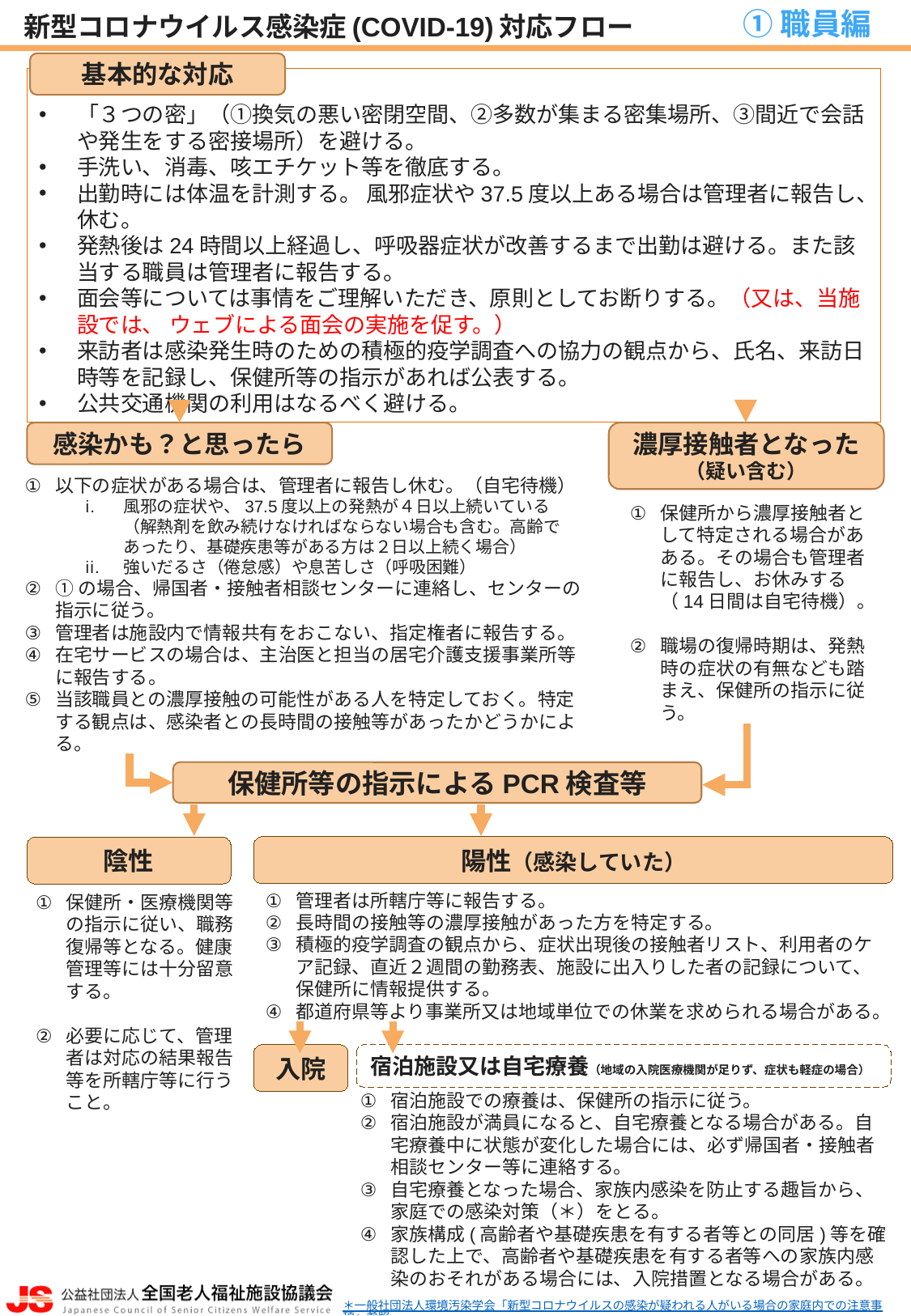

①職員編
新型コロナウイルス感染症(COVID-19)対応フロー
基本的な対応

「３つの密」（①換気の悪い密閉空間、②多数が集まる密集場所、③間近で会話や発生をする密接場所）を避ける。
手洗い、消毒、咳エチケット等を徹底する。
出勤時には体温を計測する。 風邪症状や37.5度以上ある場合は管理者に報告し、休む。
発熱後は24時間以上経過し、呼吸器症状が改善するまで出勤は避ける。また該当する職員は管理者に報告する。
面会等については事情をご理解いただき、原則としてお断りする。（又は、当施設では、 ウェブによる面会の実施を促す。）
来訪者は感染発生時のための積極的疫学調査への協力の観点から、氏名、来訪日時等を記録し、保健所等の指示があれば公表する。
公共交通機関の利用はなるべく避ける。
感染かも？と思ったら
濃厚接触者となった
（疑い含む）

以下の症状がある場合は、管理者に報告し休む。（自宅待機）
風邪の症状や、37.5度以上の発熱が４日以上続いている（解熱剤を飲み続けなければならない場合も含む。高齢であったり、基礎疾患等がある方は２日以上続く場合）
強いだるさ（倦怠感）や息苦しさ（呼吸困難）
①の場合、帰国者・接触者相談センターに連絡し、センターの指示に従う。
管理者は施設内で情報共有をおこない、指定権者に報告する。
在宅サービスの場合は、主治医と担当の居宅介護支援事業所等に報告する。
当該職員との濃厚接触の可能性がある人を特定しておく。特定する観点は、感染者との長時間の接触等があったかどうかによる。

保健所から濃厚接触者として特定される場合があある。その場合も管理者に報告し、お休みする（14日間は自宅待機）。

職場の復帰時期は、発熱時の症状の有無なども踏まえ、保健所の指示に従う。
保健所等の指示によるPCR検査等
陽性（感染していた）
陰性
管理者は所轄庁等に報告する。
長時間の接触等の濃厚接触があった方を特定する。
積極的疫学調査の観点から、症状出現後の接触者リスト、利用者のケア記録、直近２週間の勤務表、施設に出入りした者の記録について、保健所に情報提供する。
都道府県等より事業所又は地域単位での休業を求められる場合がある。
保健所・医療機関等の指示に従い、職務復帰等となる。健康管理等には十分留意する。

必要に応じて、管理者は対応の結果報告等を所轄庁等に行うこと。
入院
宿泊施設又は自宅療養（地域の入院医療機関が足りず、症状も軽症の場合）
宿泊施設での療養は、保健所の指示に従う。
宿泊施設が満員になると、自宅療養となる場合がある。自宅療養中に状態が変化した場合には、必ず帰国者・接触者相談センター等に連絡する。
自宅療養となった場合、家族内感染を防止する趣旨から、家庭での感染対策（＊）をとる。
家族構成(高齢者や基礎疾患を有する者等との同居)等を確認した上で、高齢者や基礎疾患を有する者等への家族内感染のおそれがある場合には、入院措置となる場合がある。
＊一般社団法人環境汚染学会「新型コロナウイルスの感染が疑われる人がいる場合の家庭内での注意事項」参照